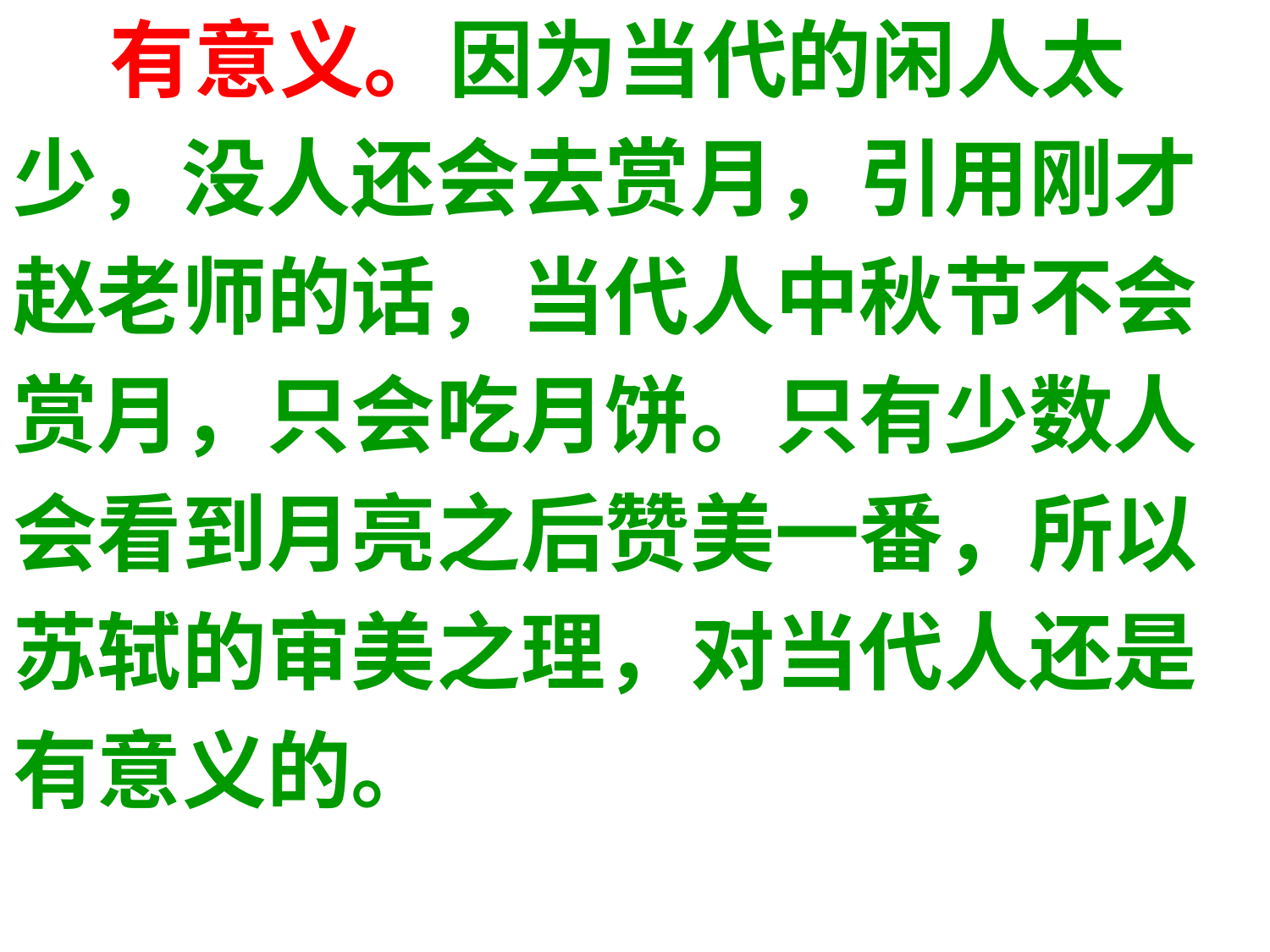

有意义。因为当代的闲人太
少，没人还会去赏月，引用刚才
赵老师的话，当代人中秋节不会
赏月，只会吃月饼。只有少数人
会看到月亮之后赞美一番，所以
苏轼的审美之理，对当代人还是
有意义的。